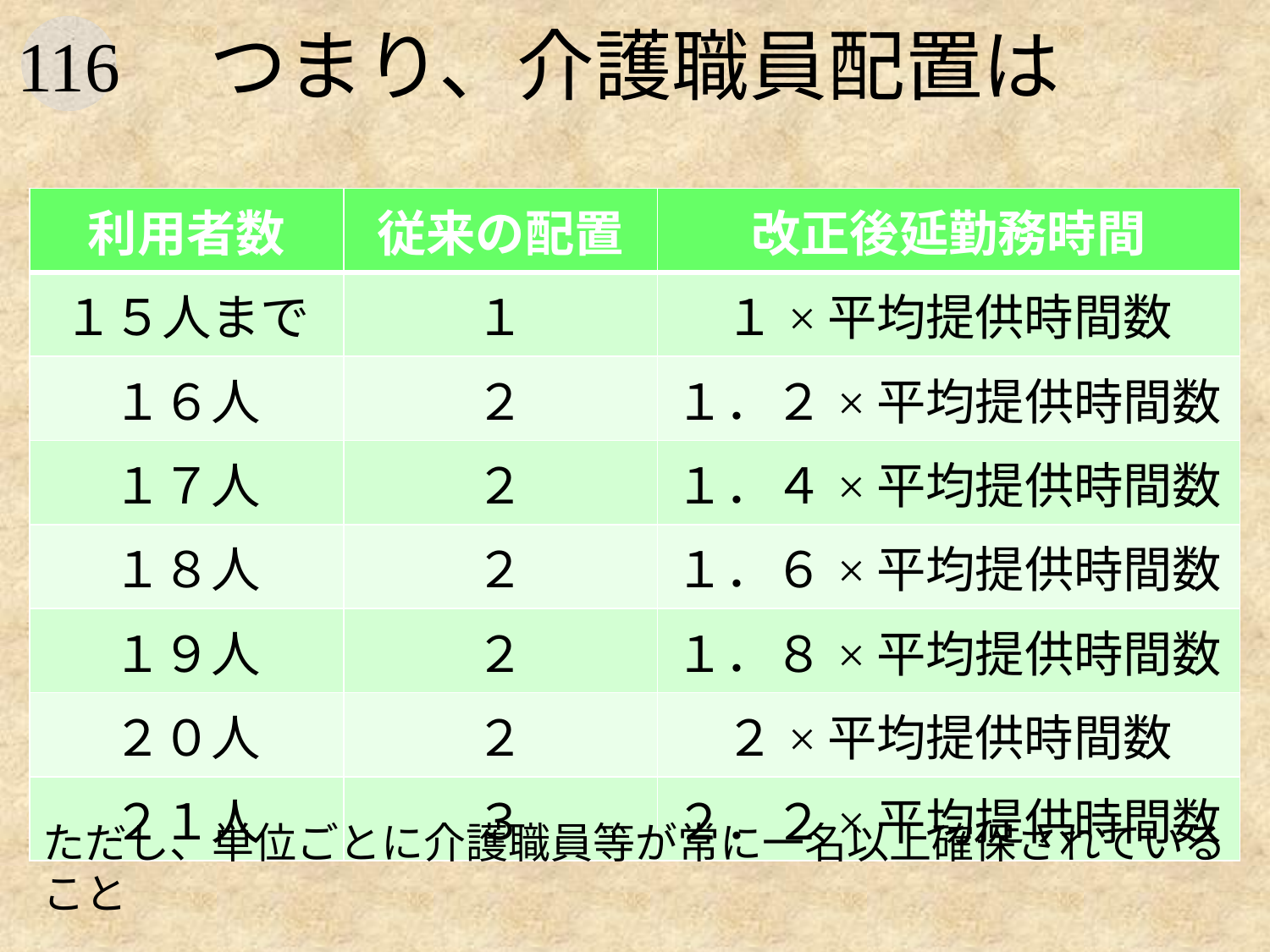

# つまり、介護職員配置は
| 利用者数 | 従来の配置 | 改正後延勤務時間 |
| --- | --- | --- |
| １５人まで | １ | １×平均提供時間数 |
| １６人 | ２ | １．２×平均提供時間数 |
| １７人 | ２ | １．４×平均提供時間数 |
| １８人 | ２ | １．６×平均提供時間数 |
| １９人 | ２ | １．８×平均提供時間数 |
| ２０人 | ２ | ２×平均提供時間数 |
| ２１人 | ３ | ２．２×平均提供時間数 |
ただし、単位ごとに介護職員等が常に一名以上確保されていること